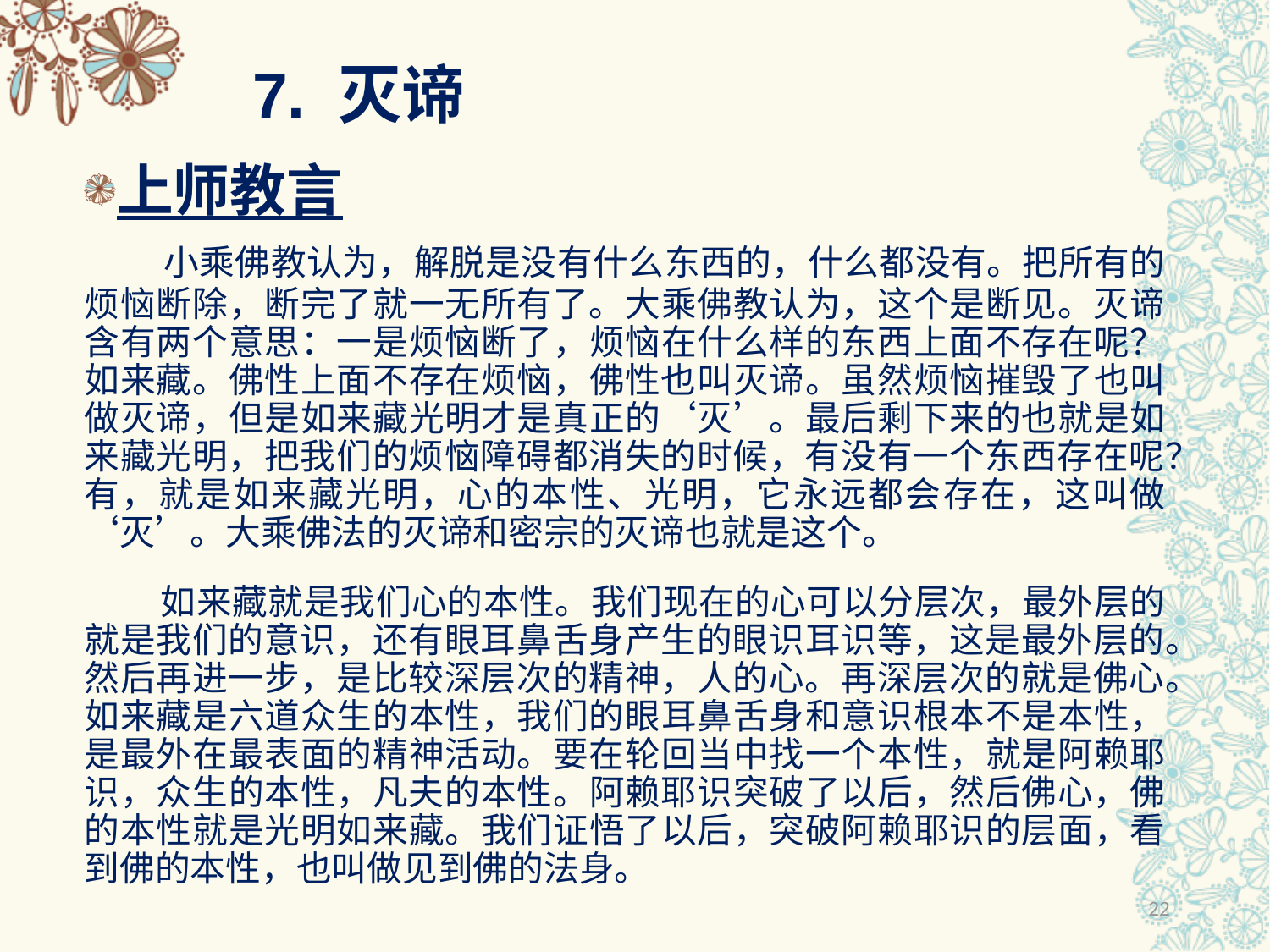

# 7. 灭谛
上师教言
       小乘佛教认为，解脱是没有什么东西的，什么都没有。把所有的烦恼断除，断完了就一无所有了。大乘佛教认为，这个是断见。灭谛含有两个意思：一是烦恼断了，烦恼在什么样的东西上面不存在呢？如来藏。佛性上面不存在烦恼，佛性也叫灭谛。虽然烦恼摧毁了也叫做灭谛，但是如来藏光明才是真正的‘灭’。最后剩下来的也就是如来藏光明，把我们的烦恼障碍都消失的时候，有没有一个东西存在呢？有，就是如来藏光明，心的本性、光明，它永远都会存在，这叫做‘灭’。大乘佛法的灭谛和密宗的灭谛也就是这个。
        如来藏就是我们心的本性。我们现在的心可以分层次，最外层的就是我们的意识，还有眼耳鼻舌身产生的眼识耳识等，这是最外层的。然后再进一步，是比较深层次的精神，人的心。再深层次的就是佛心。如来藏是六道众生的本性，我们的眼耳鼻舌身和意识根本不是本性，是最外在最表面的精神活动。要在轮回当中找一个本性，就是阿赖耶识，众生的本性，凡夫的本性。阿赖耶识突破了以后，然后佛心，佛的本性就是光明如来藏。我们证悟了以后，突破阿赖耶识的层面，看到佛的本性，也叫做见到佛的法身。
22